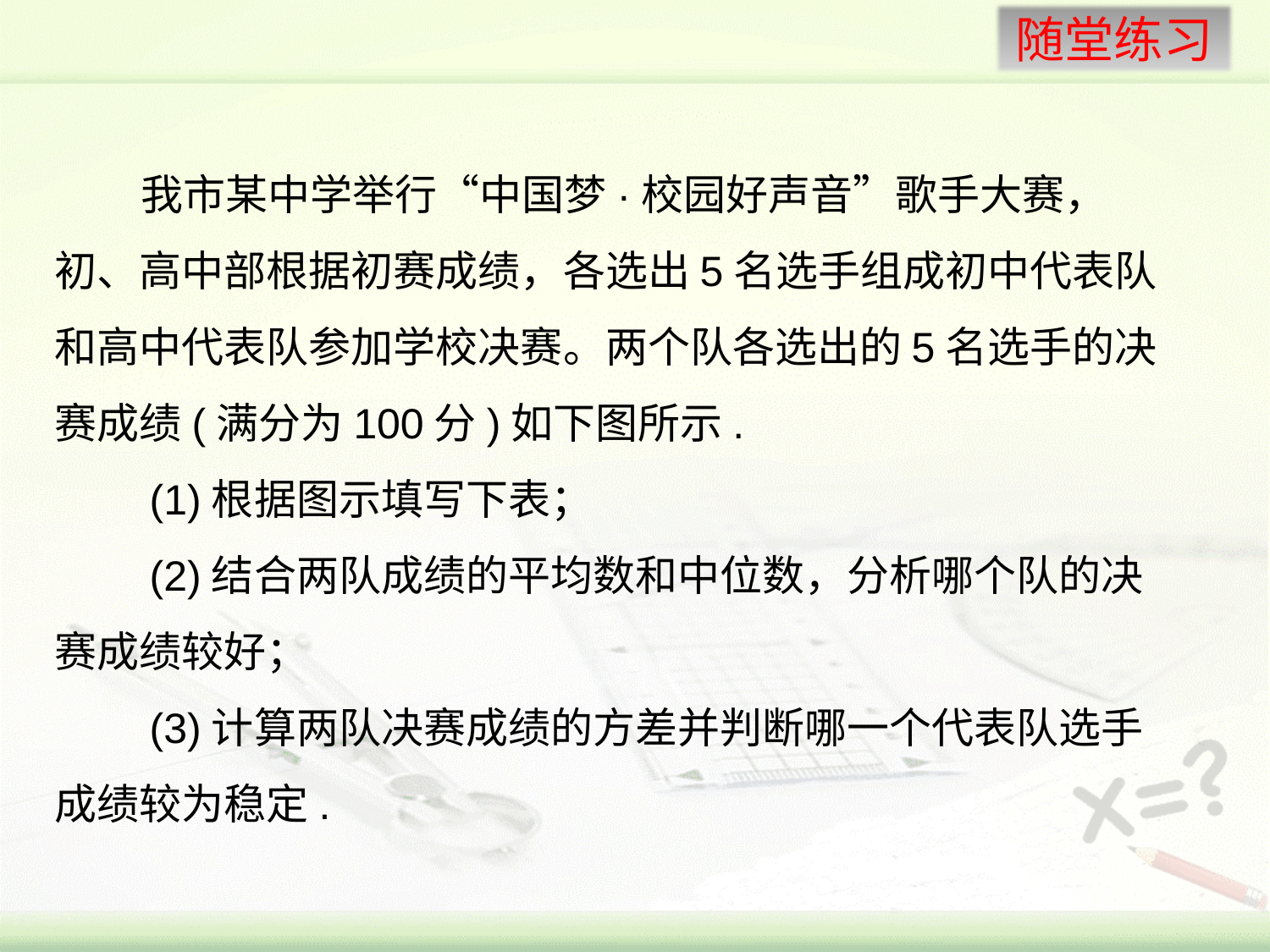

我市某中学举行“中国梦·校园好声音”歌手大赛，初、高中部根据初赛成绩，各选出5名选手组成初中代表队和高中代表队参加学校决赛。两个队各选出的5名选手的决赛成绩(满分为100分)如下图所示.
        (1)根据图示填写下表；
        (2)结合两队成绩的平均数和中位数，分析哪个队的决赛成绩较好；
        (3)计算两队决赛成绩的方差并判断哪一个代表队选手成绩较为稳定.